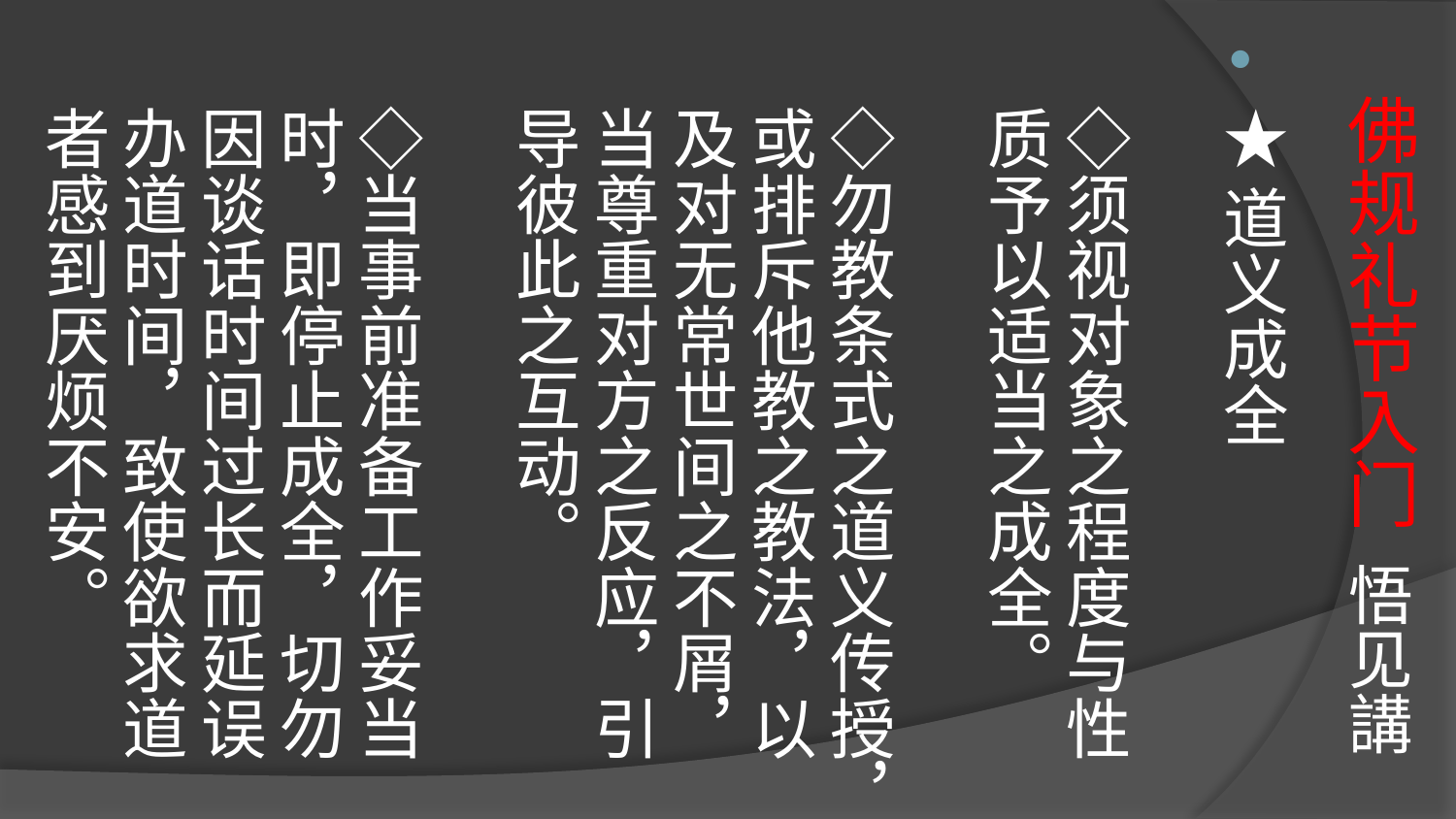

# 佛规礼节入门  悟见講
★道义成全
◇须视对象之程度与性质予以适当之成全。
◇勿教条式之道义传授，或排斥他教之教法，以及对无常世间之不屑，当尊重对方之反应，引导彼此之互动。
◇当事前准备工作妥当时，即停止成全，切勿因谈话时间过长而延误办道时间，致使欲求道者感到厌烦不安。